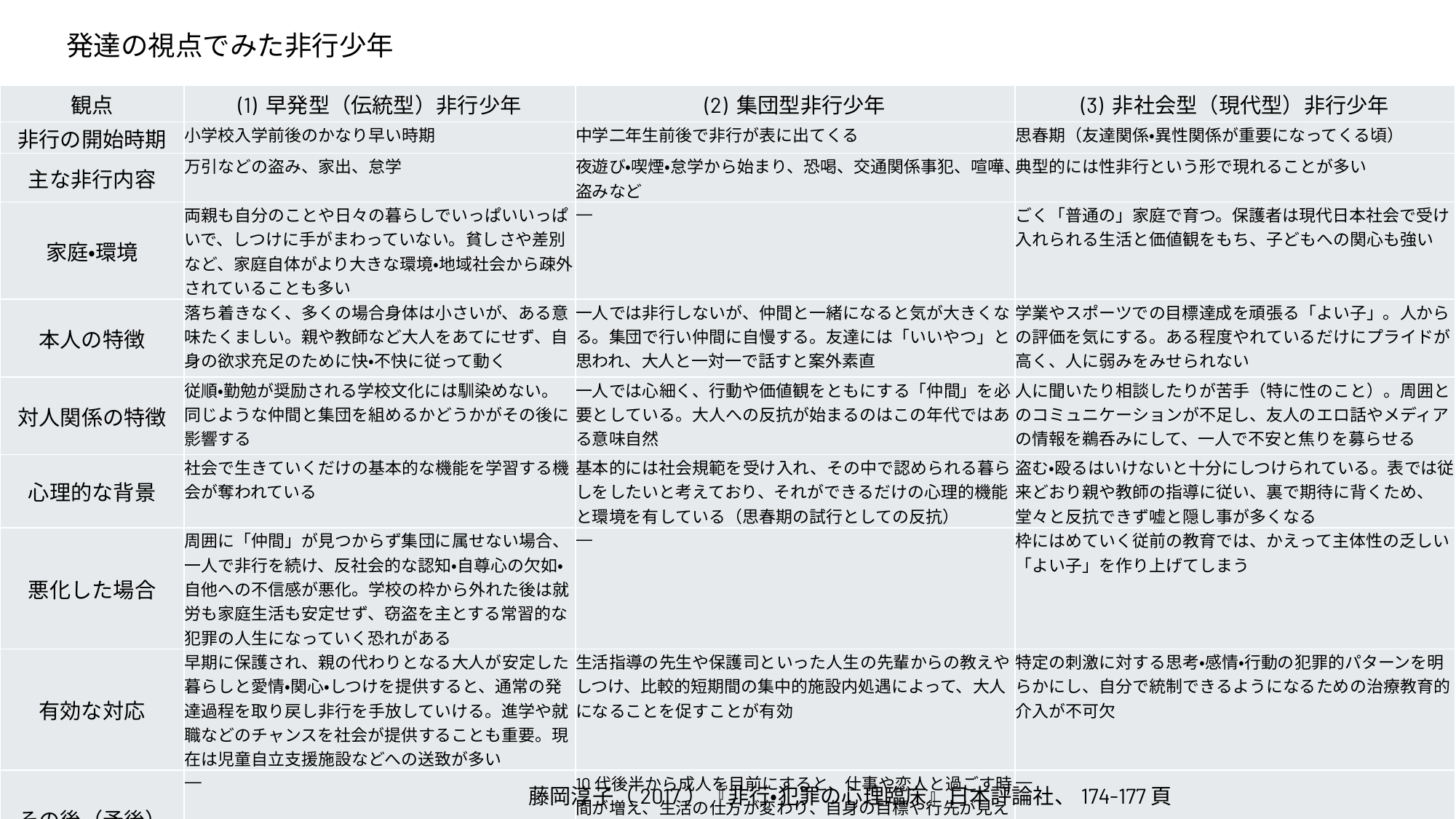

発達の視点でみた非行少年
| 観点 | (1) 早発型（伝統型）非行少年 | (2) 集団型非行少年 | (3) 非社会型（現代型）非行少年 |
| --- | --- | --- | --- |
| 非行の開始時期 | 小学校入学前後のかなり早い時期 | 中学二年生前後で非行が表に出てくる | 思春期（友達関係・異性関係が重要になってくる頃） |
| 主な非行内容 | 万引などの盗み、家出、怠学 | 夜遊び・喫煙・怠学から始まり、恐喝、交通関係事犯、喧嘩、盗みなど | 典型的には性非行という形で現れることが多い |
| 家庭・環境 | 両親も自分のことや日々の暮らしでいっぱいいっぱいで、しつけに手がまわっていない。貧しさや差別など、家庭自体がより大きな環境・地域社会から疎外されていることも多い | ― | ごく「普通の」家庭で育つ。保護者は現代日本社会で受け入れられる生活と価値観をもち、子どもへの関心も強い |
| 本人の特徴 | 落ち着きなく、多くの場合身体は小さいが、ある意味たくましい。親や教師など大人をあてにせず、自身の欲求充足のために快・不快に従って動く | 一人では非行しないが、仲間と一緒になると気が大きくなる。集団で行い仲間に自慢する。友達には「いいやつ」と思われ、大人と一対一で話すと案外素直 | 学業やスポーツでの目標達成を頑張る「よい子」。人からの評価を気にする。ある程度やれているだけにプライドが高く、人に弱みをみせられない |
| 対人関係の特徴 | 従順・勤勉が奨励される学校文化には馴染めない。同じような仲間と集団を組めるかどうかがその後に影響する | 一人では心細く、行動や価値観をともにする「仲間」を必要としている。大人への反抗が始まるのはこの年代ではある意味自然 | 人に聞いたり相談したりが苦手（特に性のこと）。周囲とのコミュニケーションが不足し、友人のエロ話やメディアの情報を鵜呑みにして、一人で不安と焦りを募らせる |
| 心理的な背景 | 社会で生きていくだけの基本的な機能を学習する機会が奪われている | 基本的には社会規範を受け入れ、その中で認められる暮らしをしたいと考えており、それができるだけの心理的機能と環境を有している（思春期の試行としての反抗） | 盗む・殴るはいけないと十分にしつけられている。表では従来どおり親や教師の指導に従い、裏で期待に背くため、堂々と反抗できず嘘と隠し事が多くなる |
| 悪化した場合 | 周囲に「仲間」が見つからず集団に属せない場合、一人で非行を続け、反社会的な認知・自尊心の欠如・自他への不信感が悪化。学校の枠から外れた後は就労も家庭生活も安定せず、窃盗を主とする常習的な犯罪の人生になっていく恐れがある | ― | 枠にはめていく従前の教育では、かえって主体性の乏しい「よい子」を作り上げてしまう |
| 有効な対応 | 早期に保護され、親の代わりとなる大人が安定した暮らしと愛情・関心・しつけを提供すると、通常の発達過程を取り戻し非行を手放していける。進学や就職などのチャンスを社会が提供することも重要。現在は児童自立支援施設などへの送致が多い | 生活指導の先生や保護司といった人生の先輩からの教えやしつけ、比較的短期間の集中的施設内処遇によって、大人になることを促すことが有効 | 特定の刺激に対する思考・感情・行動の犯罪的パターンを明らかにし、自分で統制できるようになるための治療教育的介入が不可欠 |
| その後（予後） | ― | 10代後半から成人を目前にすると、仕事や恋人と過ごす時間が増え、生活の仕方が変わり、自身の目標や行先が見えてきて「落ち着いていく」ことが多い。「俺も昔はワルくてさ」と非行少年の面倒をみるのはこのタイプが多い | ― |
藤岡淳子（2017）『非行・犯罪の心理臨床』日本評論社、174-177頁